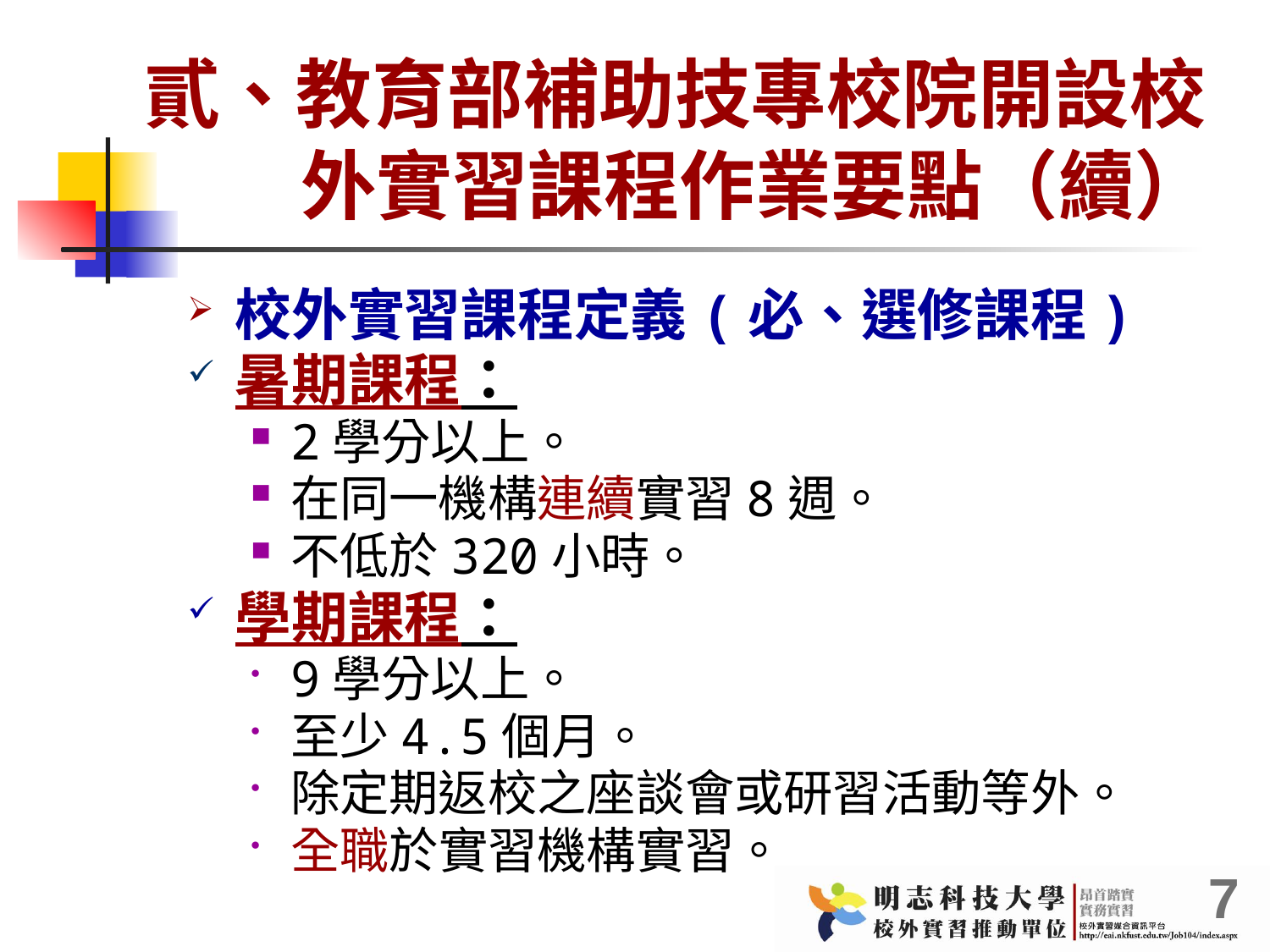

# 貳、教育部補助技專校院開設校外實習課程作業要點（續）
校外實習課程定義(必、選修課程)
暑期課程：
2學分以上。
在同一機構連續實習8週。
不低於320小時。
學期課程：
9學分以上。
至少4.5個月。
除定期返校之座談會或研習活動等外。
全職於實習機構實習。
7